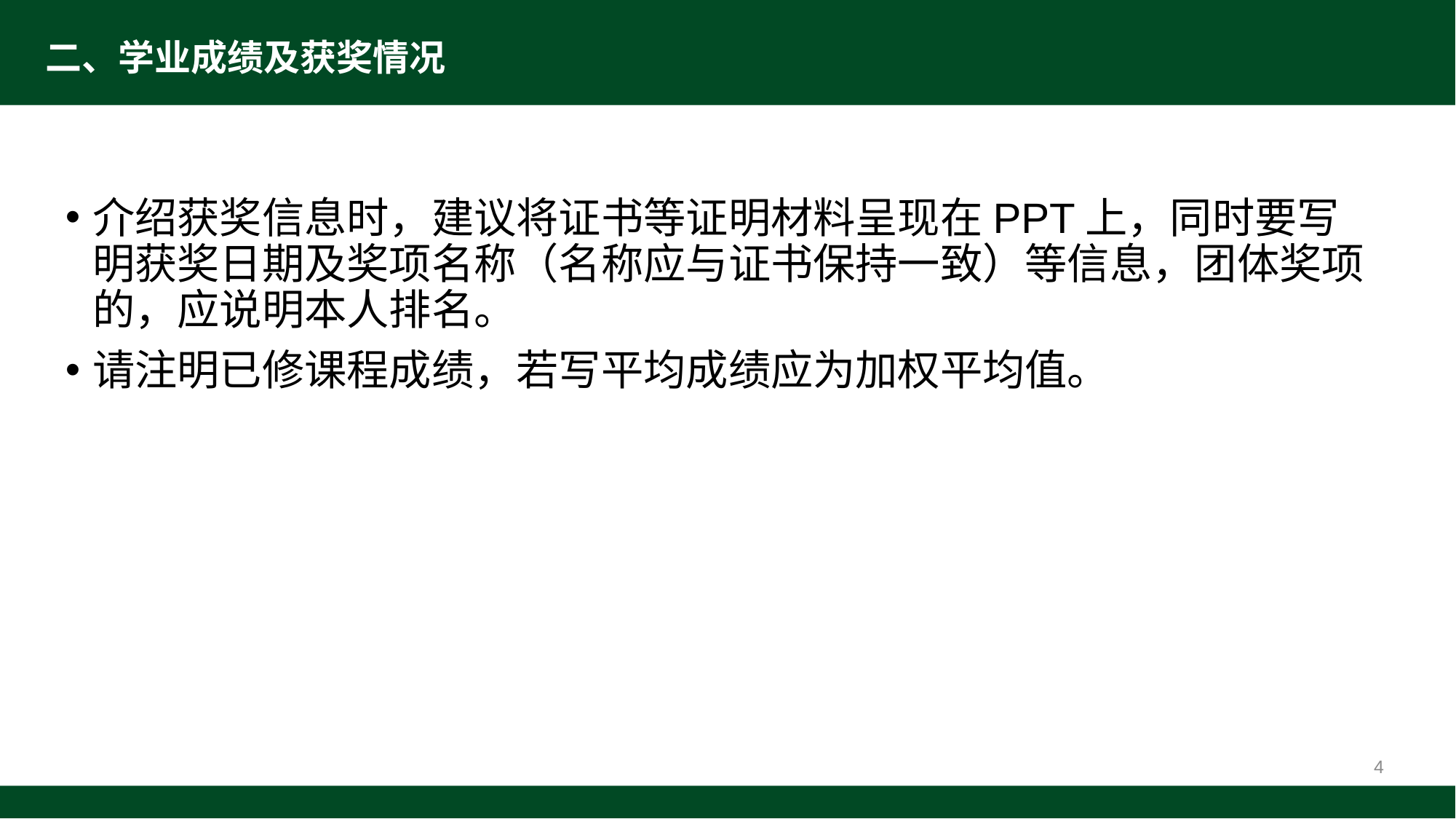

# 二、学业成绩及获奖情况
介绍获奖信息时，建议将证书等证明材料呈现在PPT上，同时要写明获奖日期及奖项名称（名称应与证书保持一致）等信息，团体奖项的，应说明本人排名。
请注明已修课程成绩，若写平均成绩应为加权平均值。

4